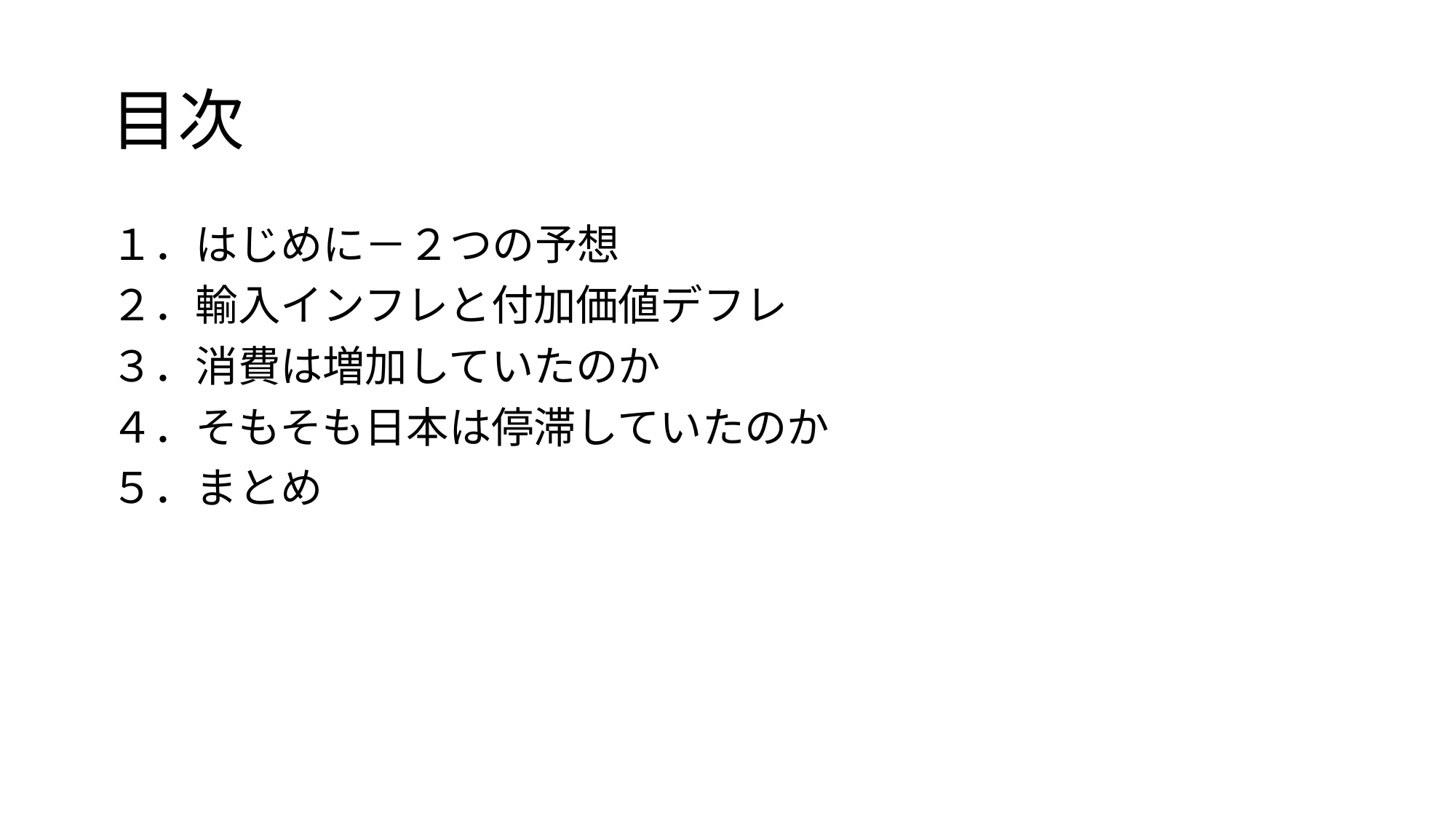

# 目次
１．はじめに－２つの予想
２．輸入インフレと付加価値デフレ
３．消費は増加していたのか
４．そもそも日本は停滞していたのか
５．まとめ